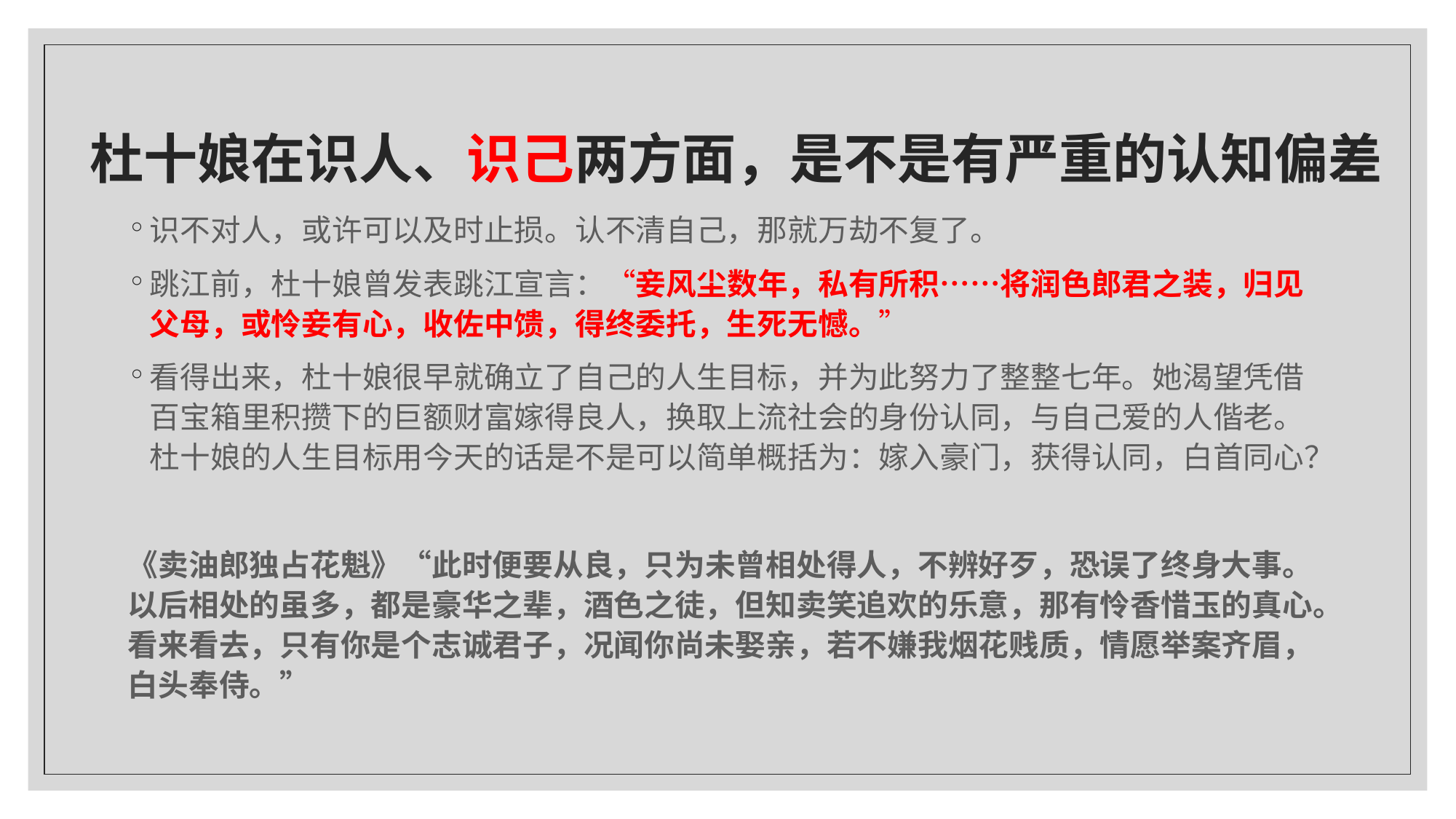

# 杜十娘在识人、识己两方面，是不是有严重的认知偏差
识不对人，或许可以及时止损。认不清自己，那就万劫不复了。
跳江前，杜十娘曾发表跳江宣言：“妾风尘数年，私有所积……将润色郎君之装，归见父母，或怜妾有心，收佐中馈，得终委托，生死无憾。”
看得出来，杜十娘很早就确立了自己的人生目标，并为此努力了整整七年。她渴望凭借百宝箱里积攒下的巨额财富嫁得良人，换取上流社会的身份认同，与自己爱的人偕老。杜十娘的人生目标用今天的话是不是可以简单概括为：嫁入豪门，获得认同，白首同心？

《卖油郎独占花魁》“此时便要从良，只为未曾相处得人，不辨好歹，恐误了终身大事。以后相处的虽多，都是豪华之辈，酒色之徒，但知卖笑追欢的乐意，那有怜香惜玉的真心。看来看去，只有你是个志诚君子，况闻你尚未娶亲，若不嫌我烟花贱质，情愿举案齐眉，白头奉侍。”